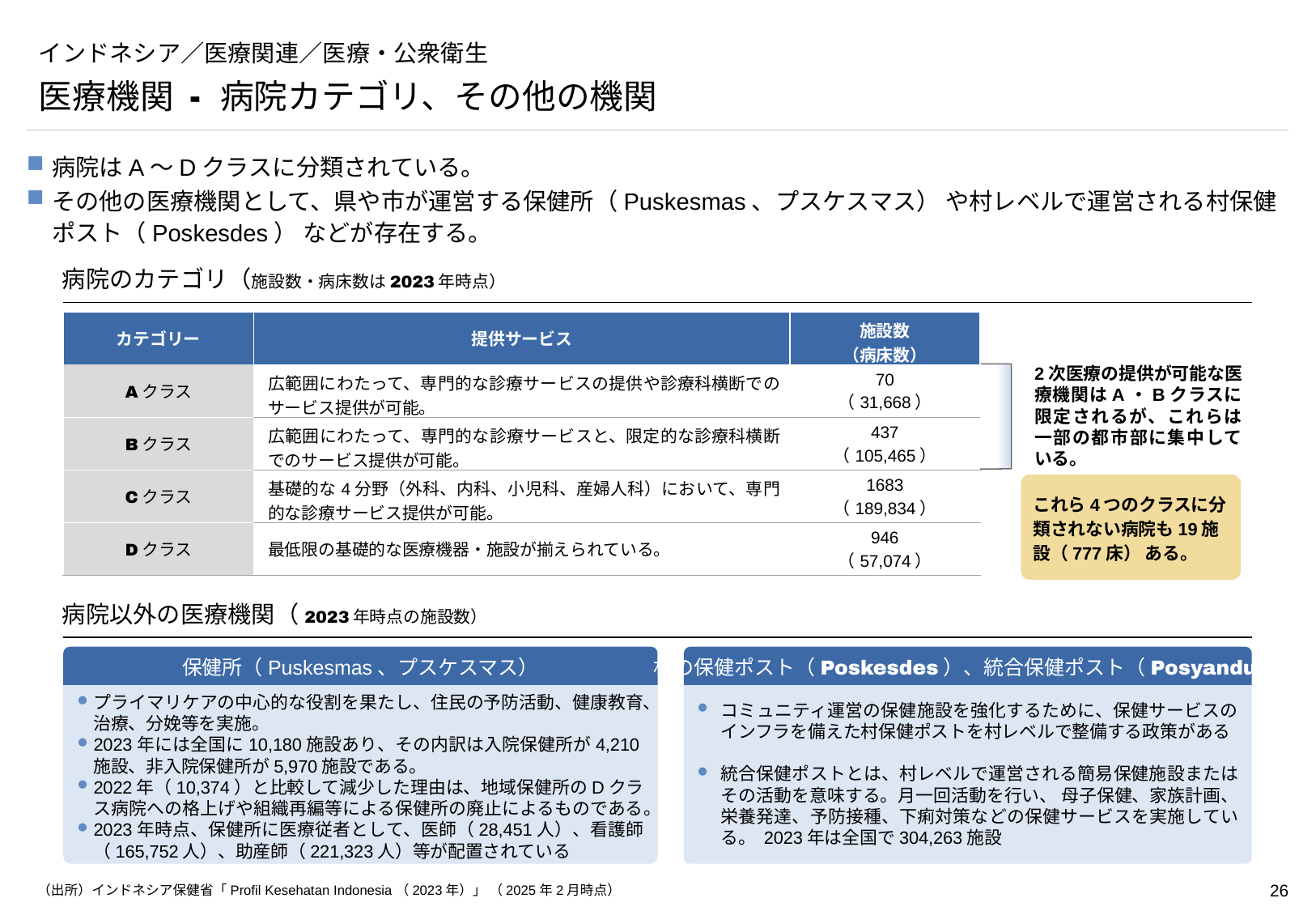

# インドネシア／医療関連／医療・公衆衛生
医療機関 - 病院カテゴリ、その他の機関
病院はA～Dクラスに分類されている。
その他の医療機関として、県や市が運営する保健所（Puskesmas、プスケスマス） や村レベルで運営される村保健ポスト（Poskesdes） などが存在する。
病院のカテゴリ（施設数・病床数は2023年時点）
| カテゴリー | 提供サービス | 施設数 （病床数） |
| --- | --- | --- |
| Aクラス | 広範囲にわたって、専門的な診療サービスの提供や診療科横断でのサービス提供が可能。 | 70 （31,668） |
| Bクラス | 広範囲にわたって、専門的な診療サービスと、限定的な診療科横断でのサービス提供が可能。 | 437 （105,465） |
| Cクラス | 基礎的な4分野（外科、内科、小児科、産婦人科）において、専門的な診療サービス提供が可能。 | 1683 （189,834） |
| Dクラス | 最低限の基礎的な医療機器・施設が揃えられている。 | 946 （57,074） |

2次医療の提供が可能な医療機関はA・Bクラスに限定されるが、これらは一部の都市部に集中している。
これら4つのクラスに分類されない病院も19施設（777床） ある。
病院以外の医療機関（2023年時点の施設数）
保健所（Puskesmas、プスケスマス）
村の保健ポスト（Poskesdes）、統合保健ポスト（Posyandu）
プライマリケアの中心的な役割を果たし、住民の予防活動、健康教育、治療、分娩等を実施。
2023年には全国に10,180施設あり、その内訳は入院保健所が4,210施設、非入院保健所が5,970施設である。
2022年（10,374）と比較して減少した理由は、地域保健所のDクラス病院への格上げや組織再編等による保健所の廃止によるものである。
2023年時点、保健所に医療従者として、医師（28,451人）、看護師（165,752人）、助産師（221,323人）等が配置されている
コミュニティ運営の保健施設を強化するために、保健サービスのインフラを備えた村保健ポストを村レベルで整備する政策がある

統合保健ポストとは、村レベルで運営される簡易保健施設またはその活動を意味する。月一回活動を行い、 母子保健、家族計画、栄養発達、予防接種、下痢対策などの保健サービスを実施している。 2023年は全国で304,263施設
（出所）インドネシア保健省「Profil Kesehatan Indonesia（2023年）」 （2025年2月時点）